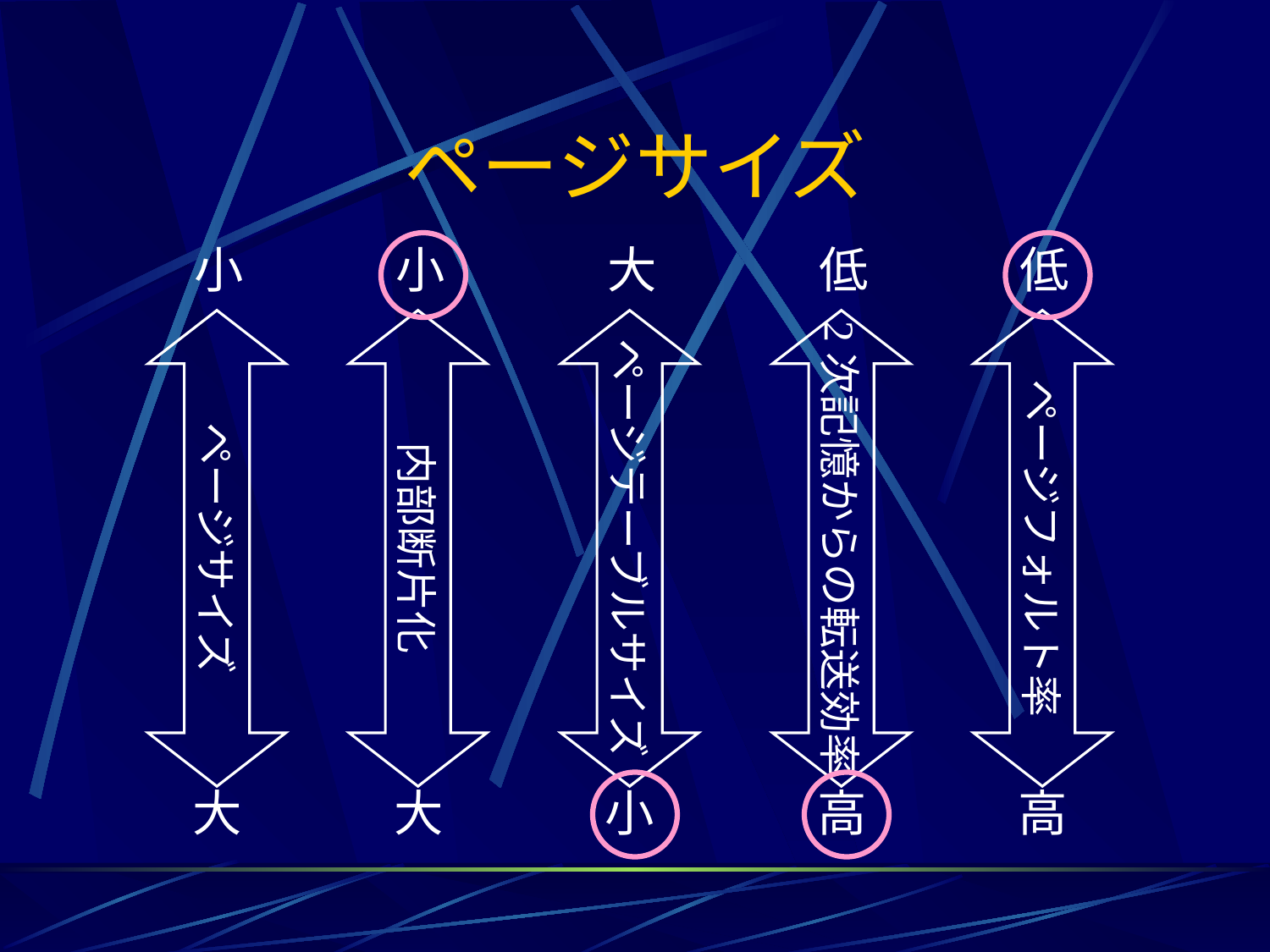

# ページサイズ
小
ページサイズ
大
小
内部断片化
大

大
ページテーブルサイズ
小
低
2次記憶からの転送効率
高
低
ページフォルト率
高